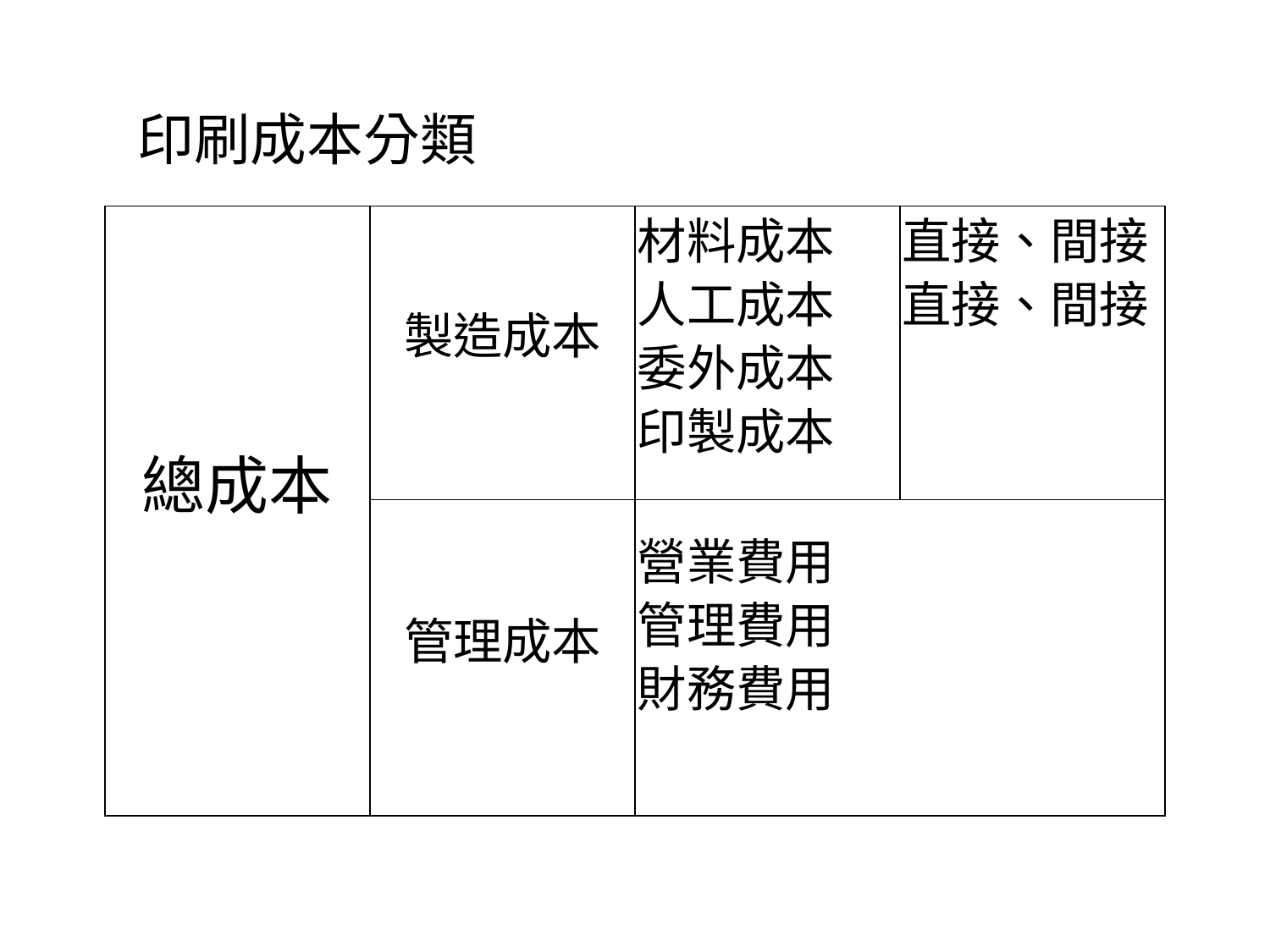

印刷成本分類
| 總成本 | 製造成本 | 材料成本 人工成本 委外成本 印製成本 | 直接、間接 直接、間接 |
| --- | --- | --- | --- |
|  | 管理成本 | 營業費用 管理費用 財務費用 |  |